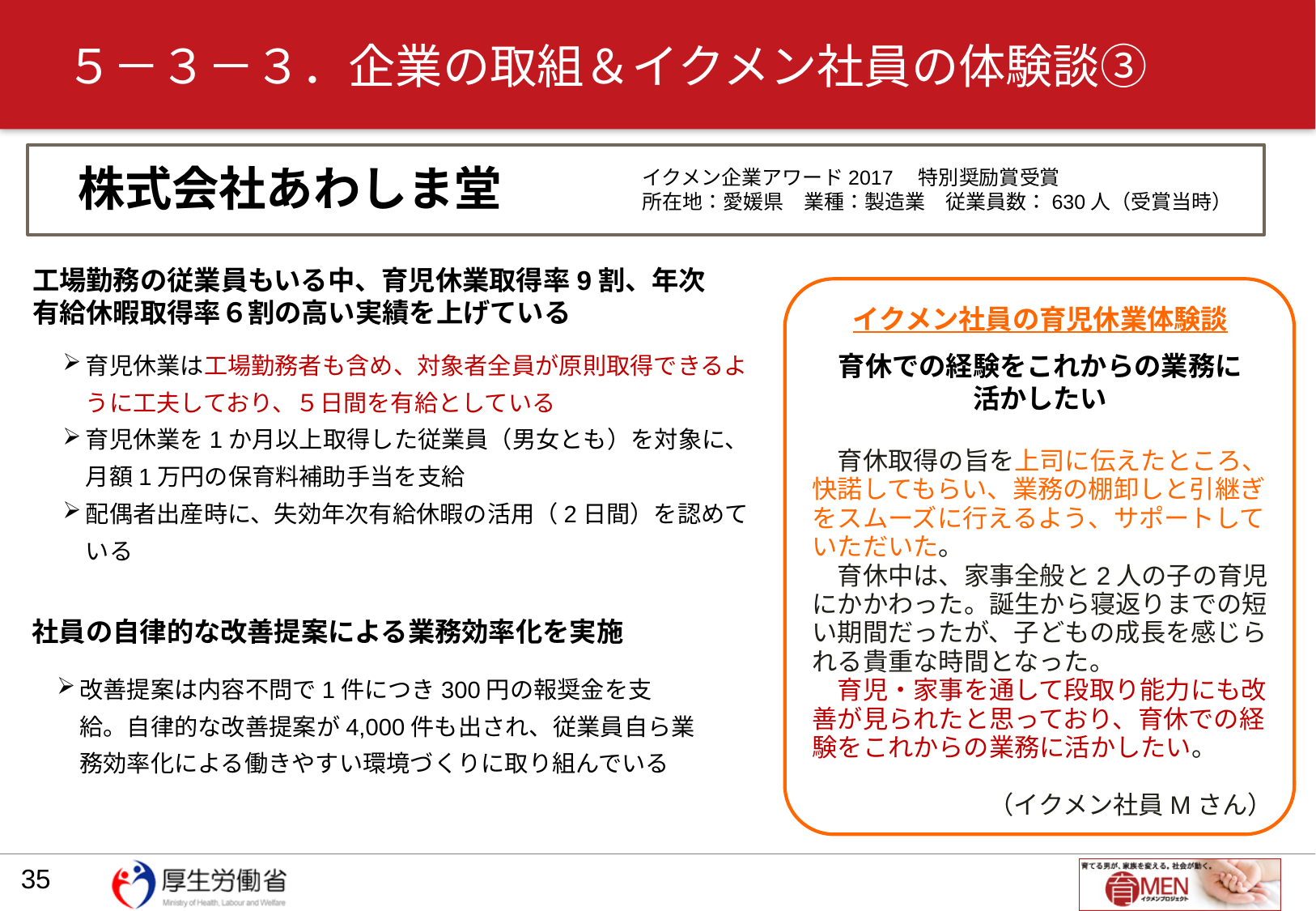

# ５－３－３．企業の取組＆イクメン社員の体験談③

株式会社あわしま堂
イクメン企業アワード2017　特別奨励賞受賞
所在地：愛媛県　業種：製造業　従業員数：630人（受賞当時）
工場勤務の従業員もいる中、育児休業取得率9割、年次有給休暇取得率６割の高い実績を上げている

イクメン社員の育児休業体験談

育児休業は工場勤務者も含め、対象者全員が原則取得できるように工夫しており、５日間を有給としている
育児休業を1か月以上取得した従業員（男女とも）を対象に、月額1万円の保育料補助手当を支給
配偶者出産時に、失効年次有給休暇の活用（2日間）を認めている
育休での経験をこれからの業務に活かしたい
　育休取得の旨を上司に伝えたところ、快諾してもらい、業務の棚卸しと引継ぎをスムーズに行えるよう、サポートしていただいた。
　育休中は、家事全般と2人の子の育児にかかわった。誕生から寝返りまでの短い期間だったが、子どもの成長を感じられる貴重な時間となった。
　育児・家事を通して段取り能力にも改善が見られたと思っており、育休での経験をこれからの業務に活かしたい。

（イクメン社員Mさん）

社員の自律的な改善提案による業務効率化を実施

改善提案は内容不問で1件につき300円の報奨金を支給。自律的な改善提案が4,000件も出され、従業員自ら業務効率化による働きやすい環境づくりに取り組んでいる
35